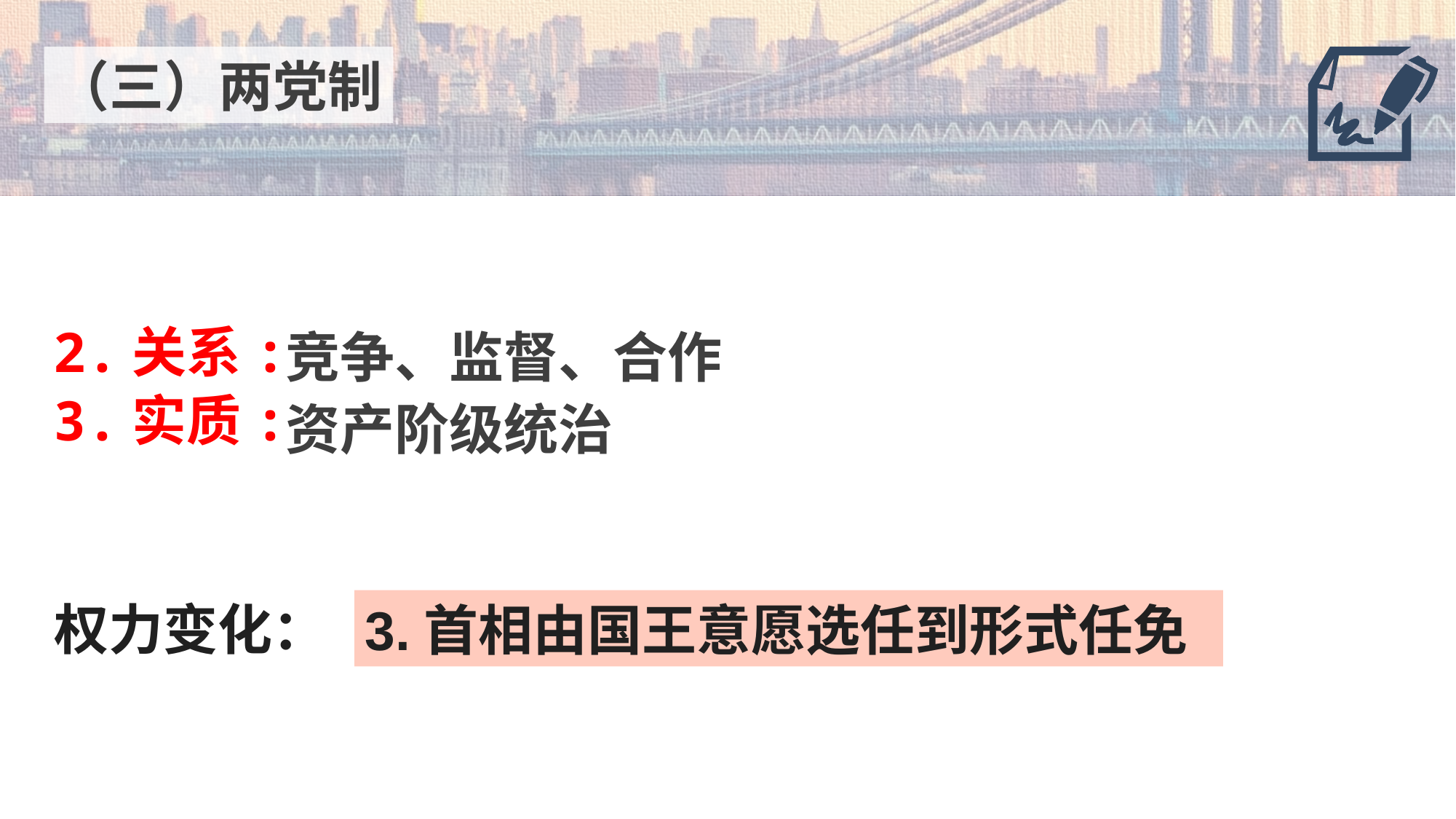

（三）两党制

2.关系:
竞争、监督、合作
3.实质:
资产阶级统治
权力变化：
3.首相由国王意愿选任到形式任免
29